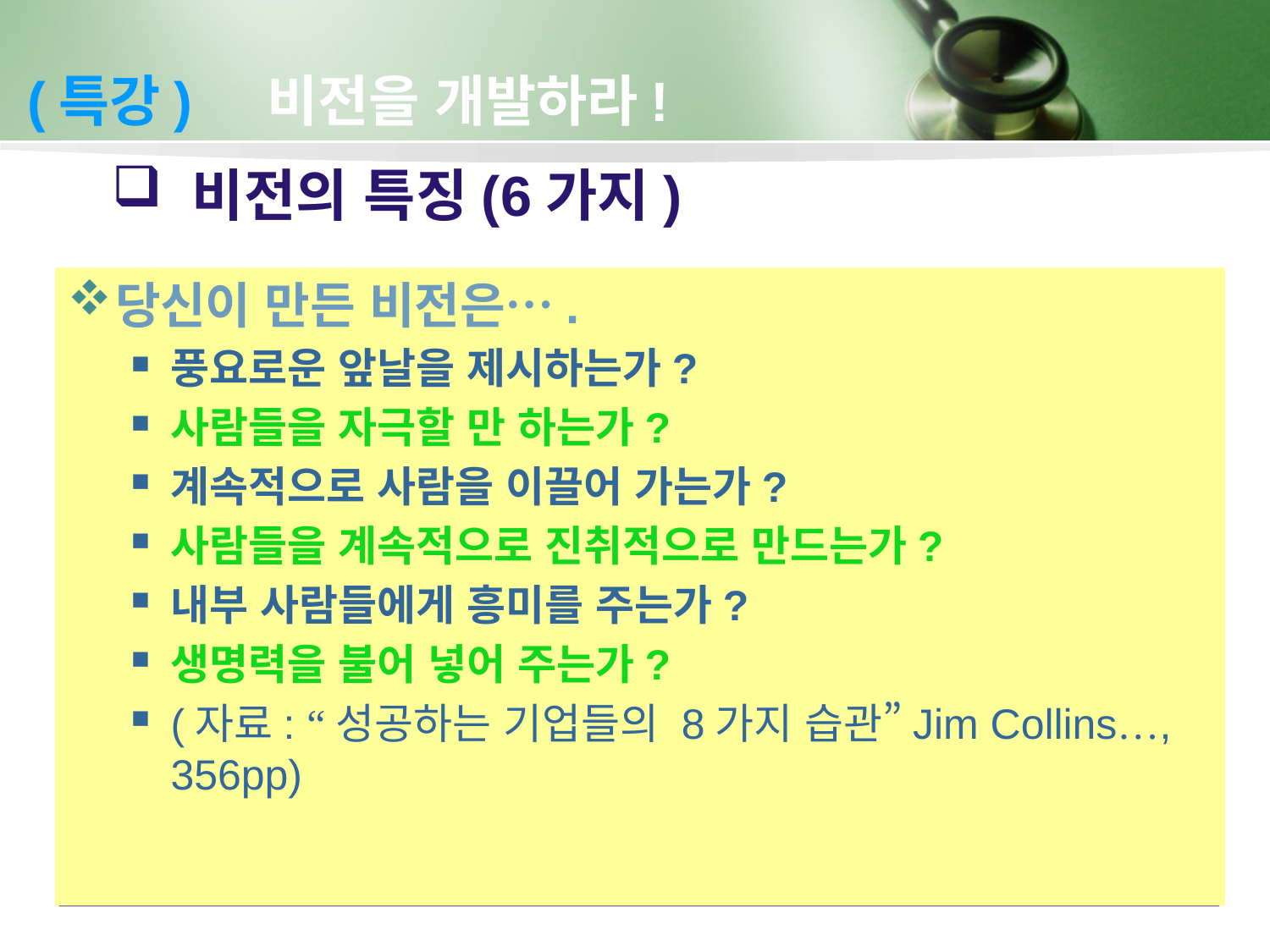

(특강)    비전을 개발하라!
# 비전의 특징(6가지)
당신이 만든 비전은….
풍요로운 앞날을 제시하는가?
사람들을 자극할 만 하는가?
계속적으로 사람을 이끌어 가는가?
사람들을 계속적으로 진취적으로 만드는가?
내부 사람들에게 흥미를 주는가?
생명력을 불어 넣어 주는가?
(자료: “성공하는 기업들의 8가지 습관”Jim Collins…, 356pp)